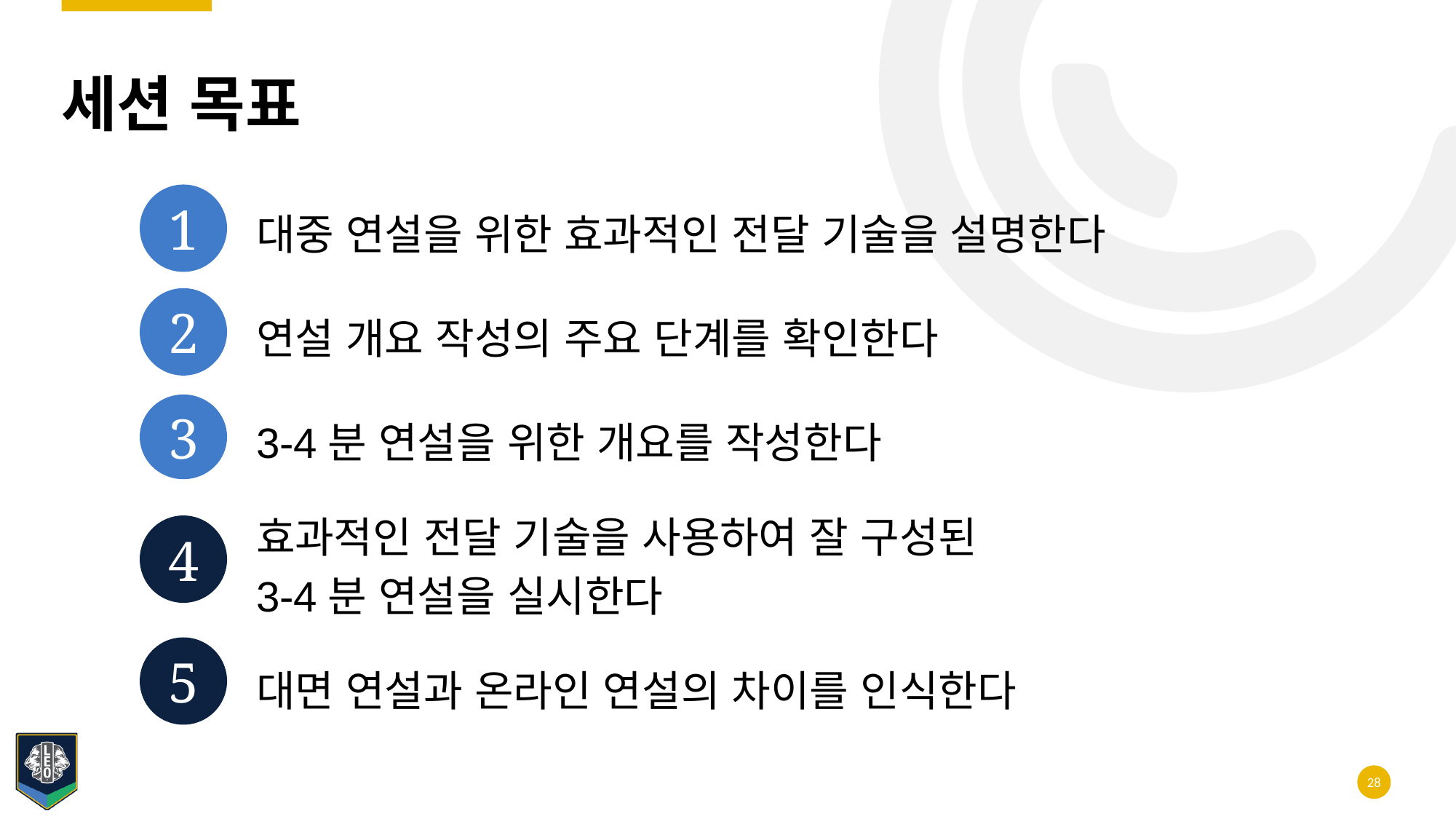

# 세션 목표
1
2
3
4
5
대중 연설을 위한 효과적인 전달 기술을 설명한다
연설 개요 작성의 주요 단계를 확인한다
3-4분 연설을 위한 개요를 작성한다
효과적인 전달 기술을 사용하여 잘 구성된
3-4분 연설을 실시한다
대면 연설과 온라인 연설의 차이를 인식한다

28